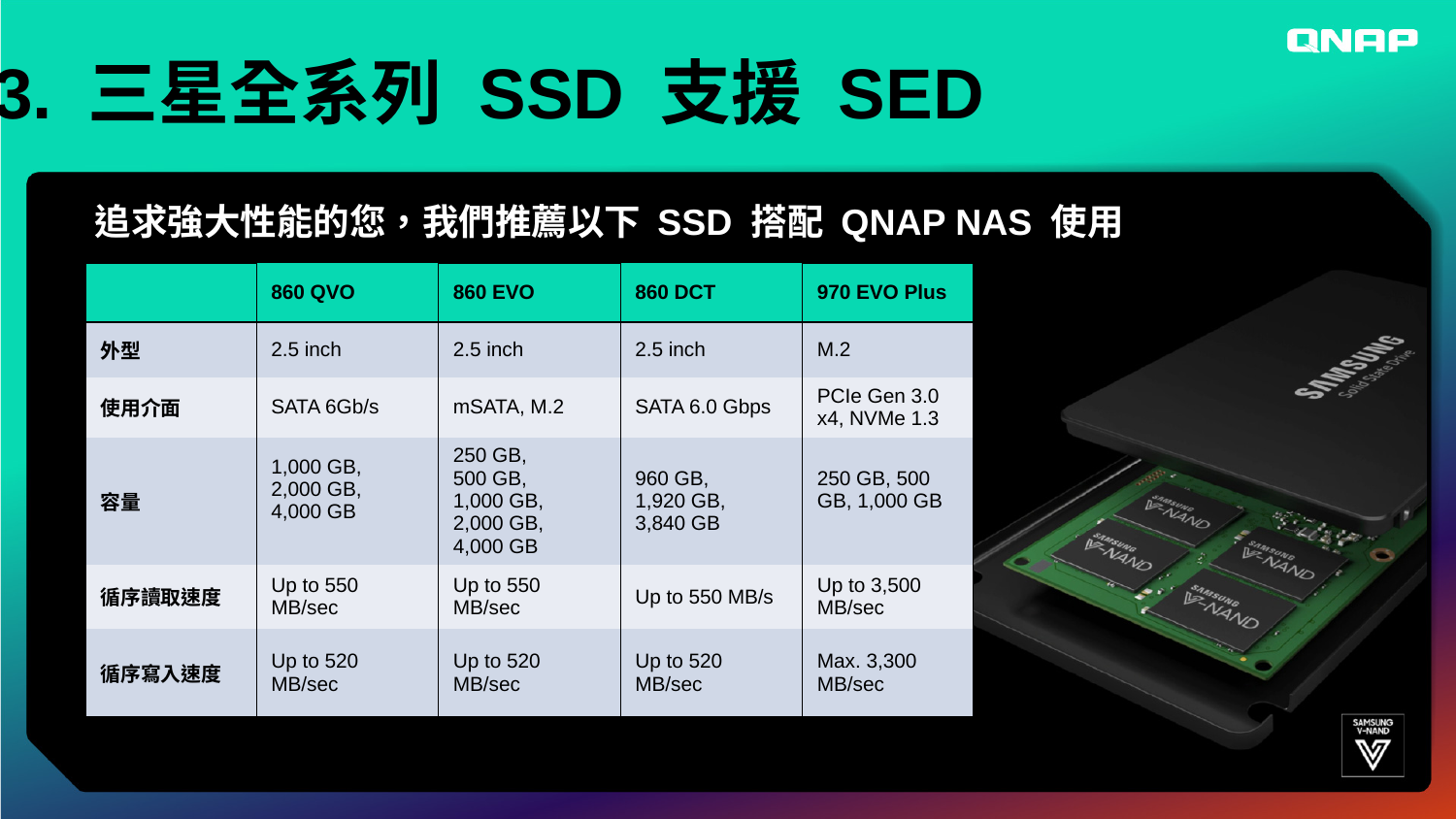

3. 三星全系列 SSD 支援 SED
追求強大性能的您，我們推薦以下 SSD 搭配 QNAP NAS 使用
|  | 860 QVO | 860 EVO | 860 DCT | 970 EVO Plus |
| --- | --- | --- | --- | --- |
| 外型 | 2.5 inch | 2.5 inch | 2.5 inch | M.2 |
| 使用介面 | SATA 6Gb/s | mSATA, M.2 | SATA 6.0 Gbps | PCIe Gen 3.0 x4, NVMe 1.3 |
| 容量 | 1,000 GB,  2,000 GB,  4,000 GB | 250 GB,  500 GB,  1,000 GB,  2,000 GB,  4,000 GB | 960 GB,  1,920 GB,  3,840 GB | 250 GB, 500 GB, 1,000 GB |
| 循序讀取速度 | Up to 550 MB/sec | Up to 550 MB/sec | Up to 550 MB/s | Up to 3,500 MB/sec |
| 循序寫入速度 | Up to 520 MB/sec | Up to 520 MB/sec | Up to 520 MB/sec | Max. 3,300 MB/sec |